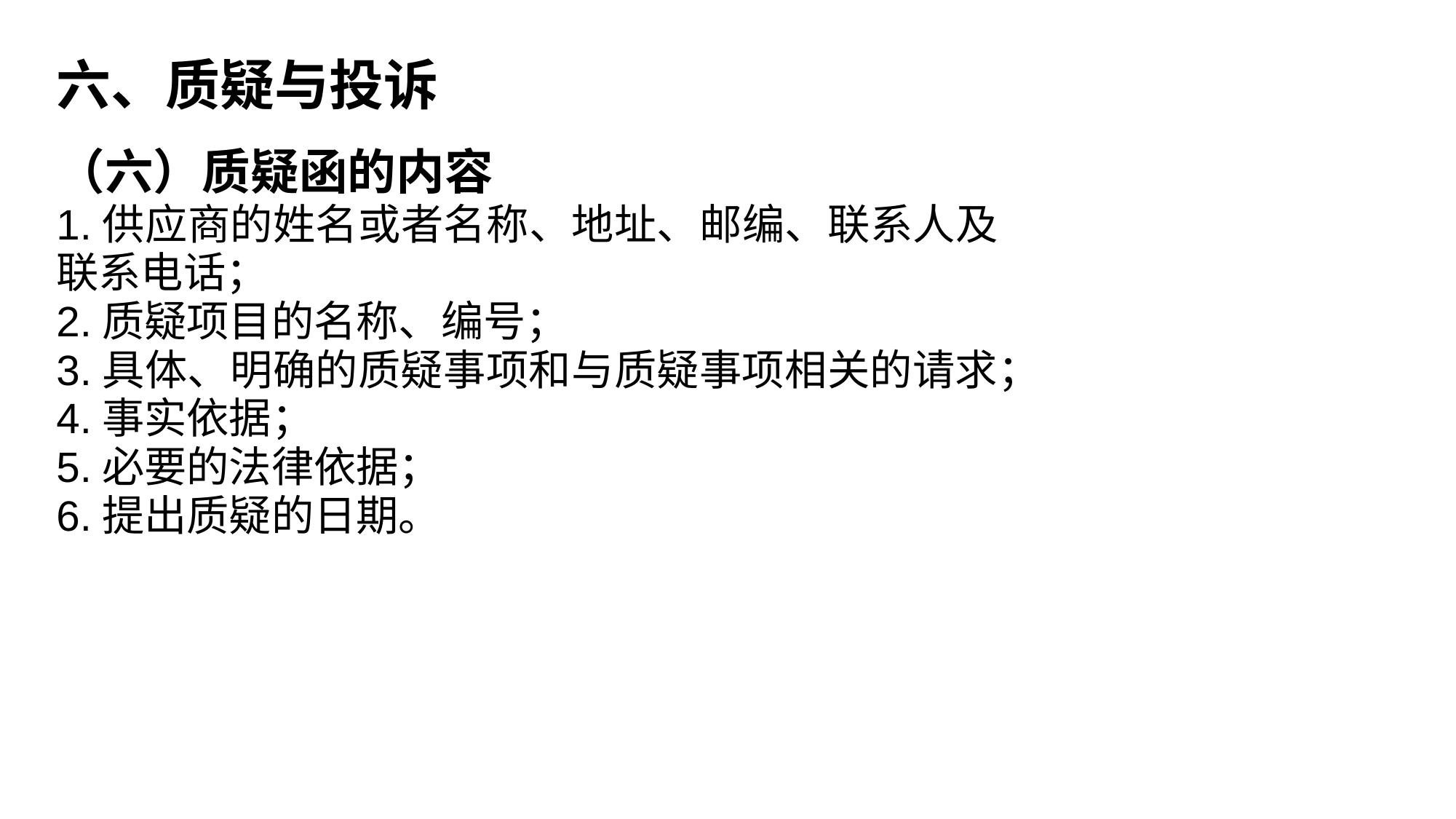

六、质疑与投诉

（六）质疑函的内容
1.供应商的姓名或者名称、地址、邮编、联系人及联系电话；
2.质疑项目的名称、编号；
3.具体、明确的质疑事项和与质疑事项相关的请求；
4.事实依据；
5.必要的法律依据；
6.提出质疑的日期。